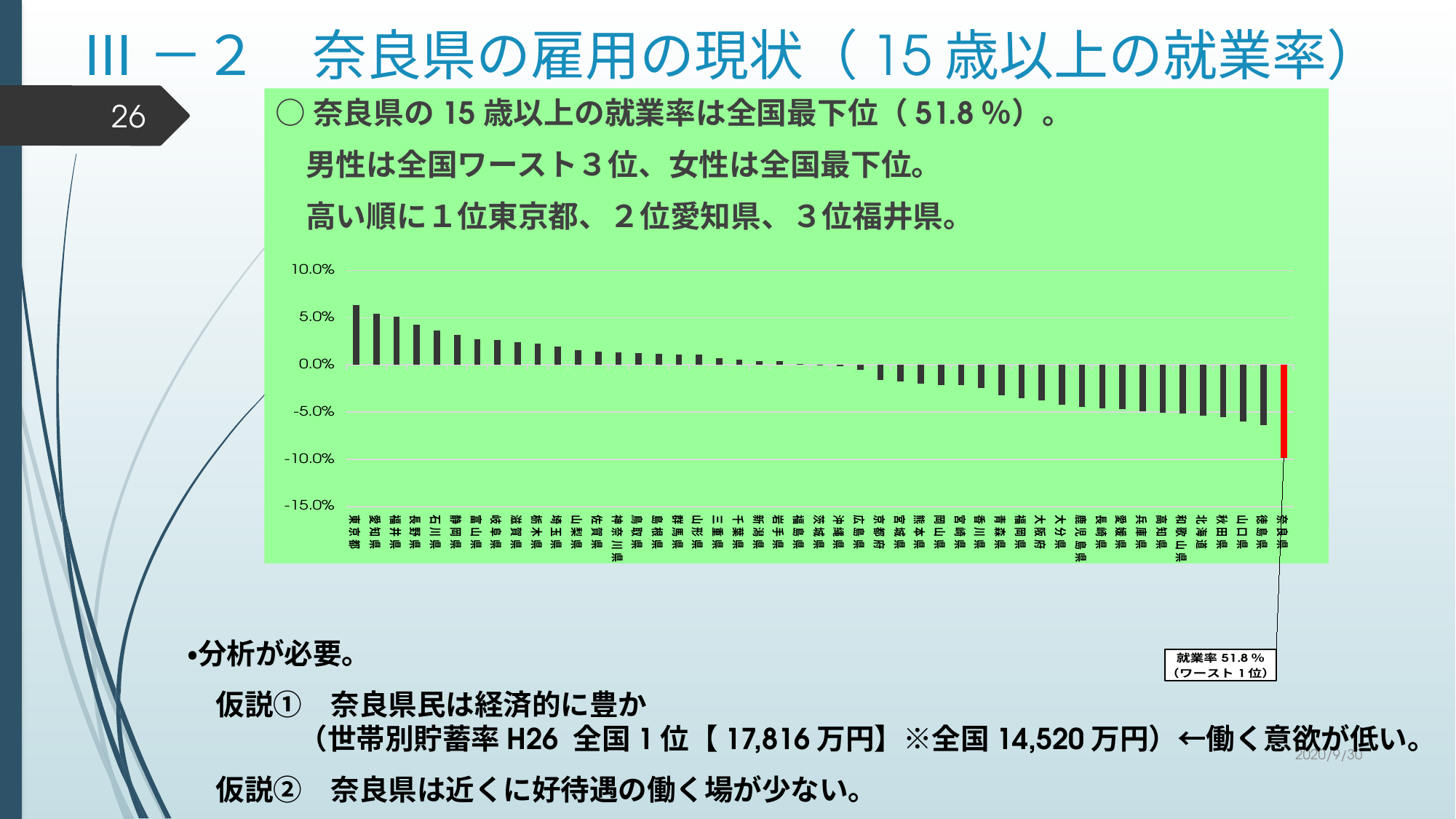

Ⅲ－２　奈良県の雇用の現状（15歳以上の就業率）
○奈良県の15歳以上の就業率は全国最下位（51.8％）。
　男性は全国ワースト３位、女性は全国最下位。
　高い順に１位東京都、２位愛知県、３位福井県。
26

### Chart

| Category |  |
|---|---|
| 東京都 | 0.0630954008834831 |
| 愛知県 | 0.0541036555950269 |
| 福井県 | 0.051072398221703195 |
| 長野県 | 0.04256127573920387 |
| 石川県 | 0.036031525349559286 |
| 静岡県 | 0.031436070147344265 |
| 富山県 | 0.02748398778196126 |
| 岐阜県 | 0.026426166313831715 |
| 滋賀県 | 0.024133418802924123 |
| 栃木県 | 0.022843299700743475 |
| 埼玉県 | 0.019170461279369527 |
| 山梨県 | 0.015372615357876478 |
| 佐賀県 | 0.014399121327231508 |
| 神奈川県 | 0.013134298185410523 |
| 鳥取県 | 0.012530113029653988 |
| 島根県 | 0.01182354561222947 |
| 群馬県 | 0.011291009425341832 |
| 山形県 | 0.011081147667077896 |
| 三重県 | 0.007526129551841375 |
| 千葉県 | 0.005310891103258083 |
| 新潟県 | 0.004026476510945619 |
| 岩手県 | 0.003870809741884134 |
| 福島県 | 0.0012162837428052993 |
| 茨城県 | -0.0006473069298572415 |
| 沖縄県 | -0.0016237350719217965 |
| 広島県 | -0.00549696202857765 |
| 京都府 | -0.01584237407534919 |
| 宮城県 | -0.017242702450221532 |
| 熊本県 | -0.019874300819988925 |
| 岡山県 | -0.02106488358682422 |
| 宮崎県 | -0.021167265576254927 |
| 香川県 | -0.024636033076911725 |
| 青森県 | -0.031891087231984507 |
| 福岡県 | -0.03495905216618099 |
| 大阪府 | -0.03720567467622802 |
| 大分県 | -0.04245711717284199 |
| 鹿児島県 | -0.044430289747069494 |
| 長崎県 | -0.04568849161884484 |
| 愛媛県 | -0.046689606350930966 |
| 兵庫県 | -0.04942908616291921 |
| 高知県 | -0.05065640651854224 |
| 和歌山県 | -0.05138033801250721 |
| 北海道 | -0.05342199692060205 |
| 秋田県 | -0.05498442807729298 |
| 山口県 | -0.06017118644913796 |
| 徳島県 | -0.06399819008722138 |
| 奈良県 | -0.0982240033559886 |
・分析が必要。

　仮説①　奈良県民は経済的に豊か
                （世帯別貯蓄率H26 全国1位【17,816万円】※全国14,520万円）←働く意欲が低い。

　仮説②　奈良県は近くに好待遇の働く場が少ない。
2020/9/30